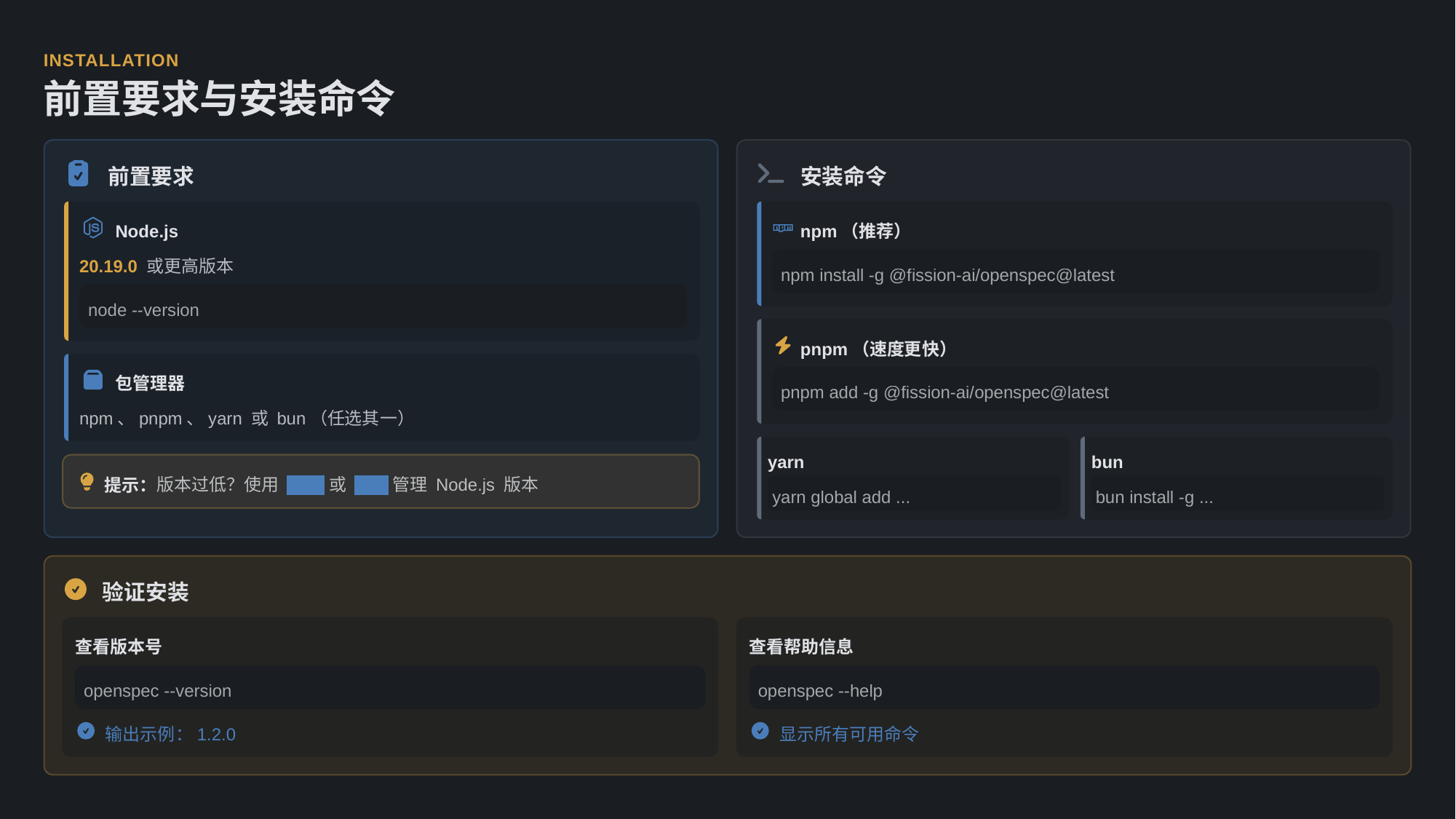

INSTALLATION
前置要求与安装命令

前置要求
安装命令

Node.js
npm（推荐）

20.19.0 或更高版本

npm install -g @fission-ai/openspec@latest

node --version

pnpm（速度更快）

包管理器

pnpm add -g @fission-ai/openspec@latest

npm、pnpm、yarn 或 bun（任选其一）

yarn
bun

提示：版本过低？使用 nvm 或 fnm 管理 Node.js 版本

yarn global add ...

bun install -g ...

验证安装

查看版本号
查看帮助信息

openspec --version

openspec --help
输出示例：1.2.0
显示所有可用命令